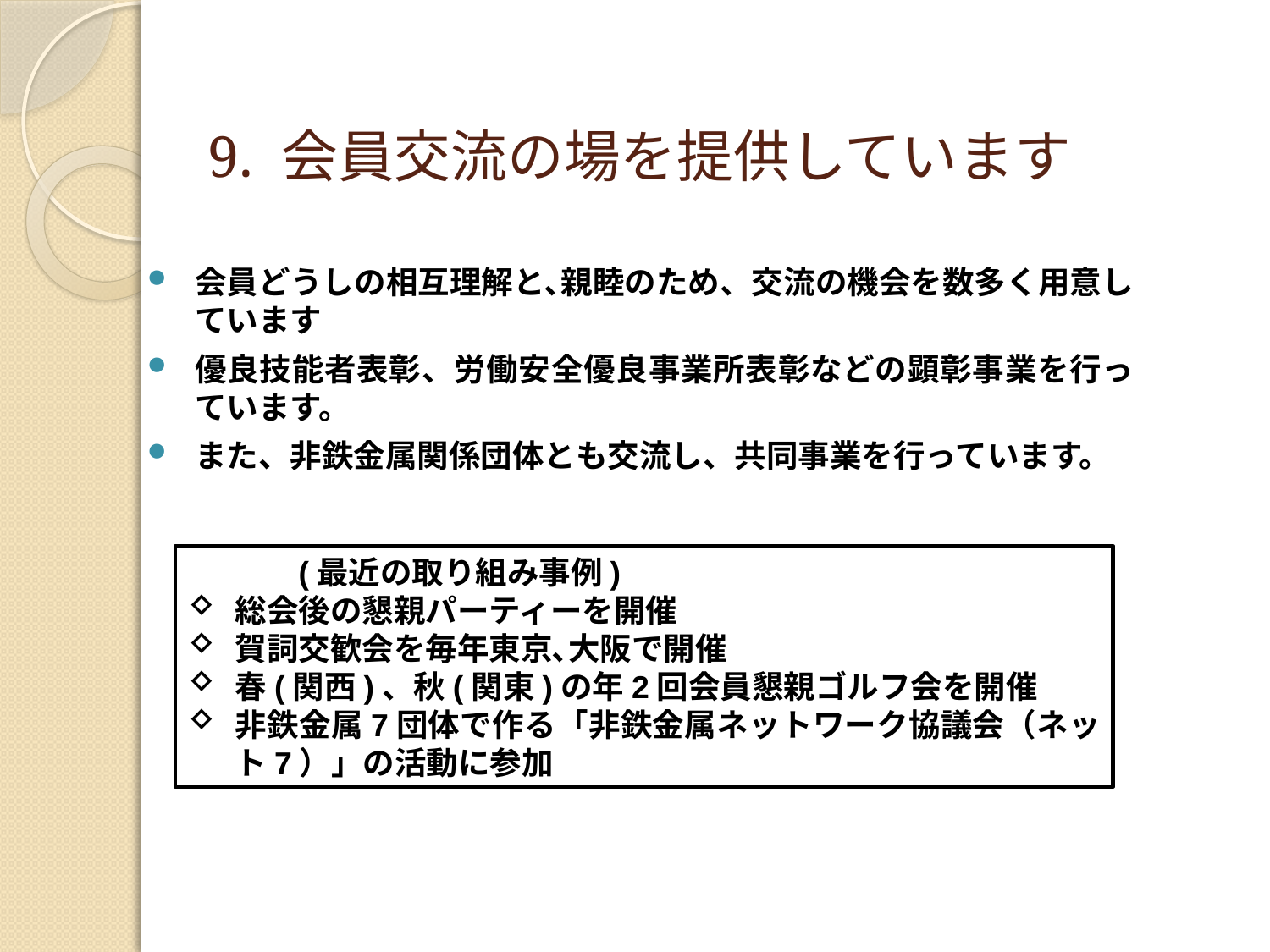

# 9. 会員交流の場を提供しています
会員どうしの相互理解と､親睦のため、交流の機会を数多く用意しています
優良技能者表彰、労働安全優良事業所表彰などの顕彰事業を行っています。
また、非鉄金属関係団体とも交流し、共同事業を行っています。
(最近の取り組み事例)
総会後の懇親パーティーを開催
賀詞交歓会を毎年東京､大阪で開催
春(関西)、秋(関東)の年2回会員懇親ゴルフ会を開催
非鉄金属7団体で作る「非鉄金属ネットワーク協議会（ネット7）」の活動に参加